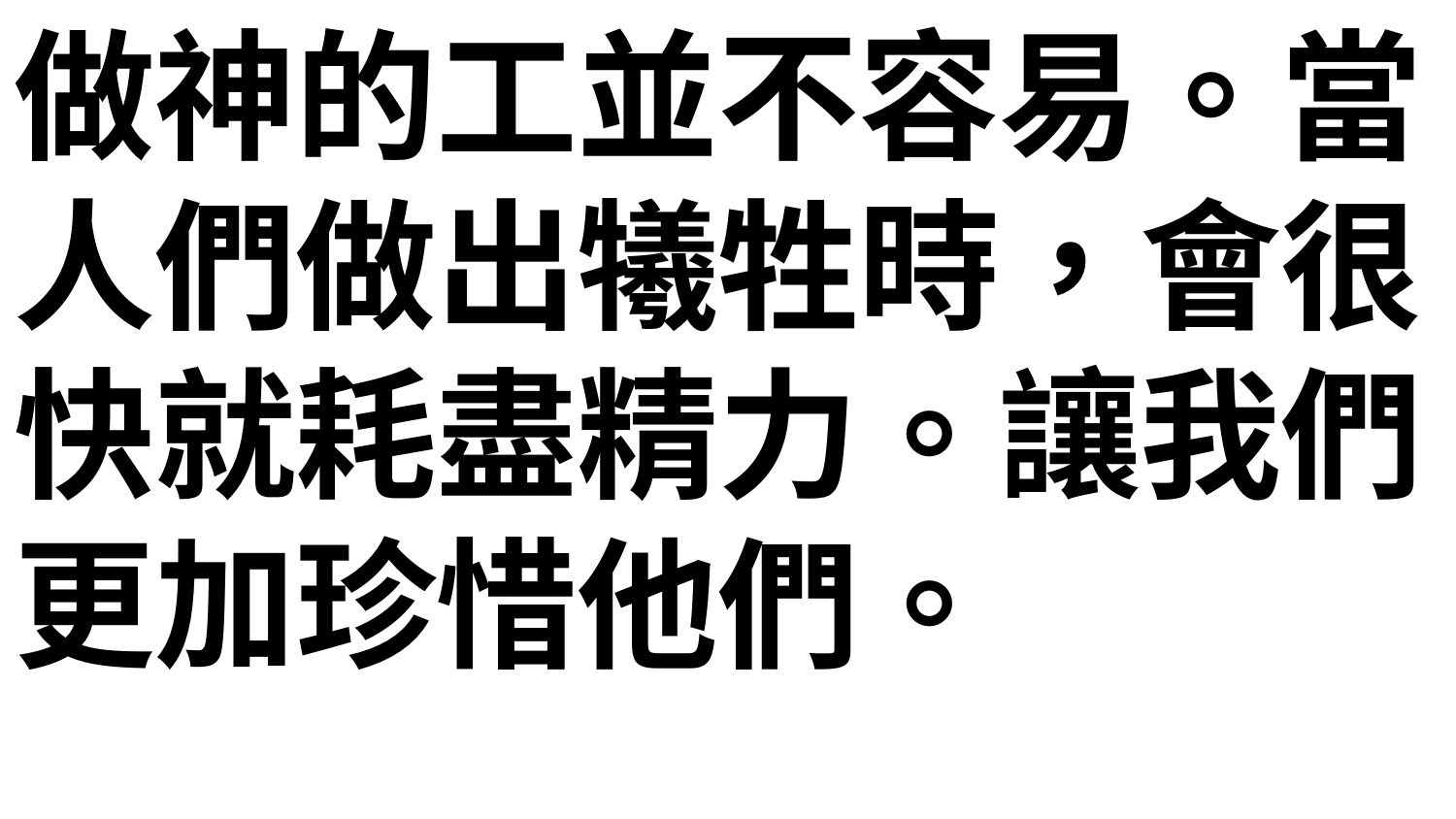

做神的工並不容易。當人們做出犧牲時，會很快就耗盡精力。讓我們更加珍惜他們。